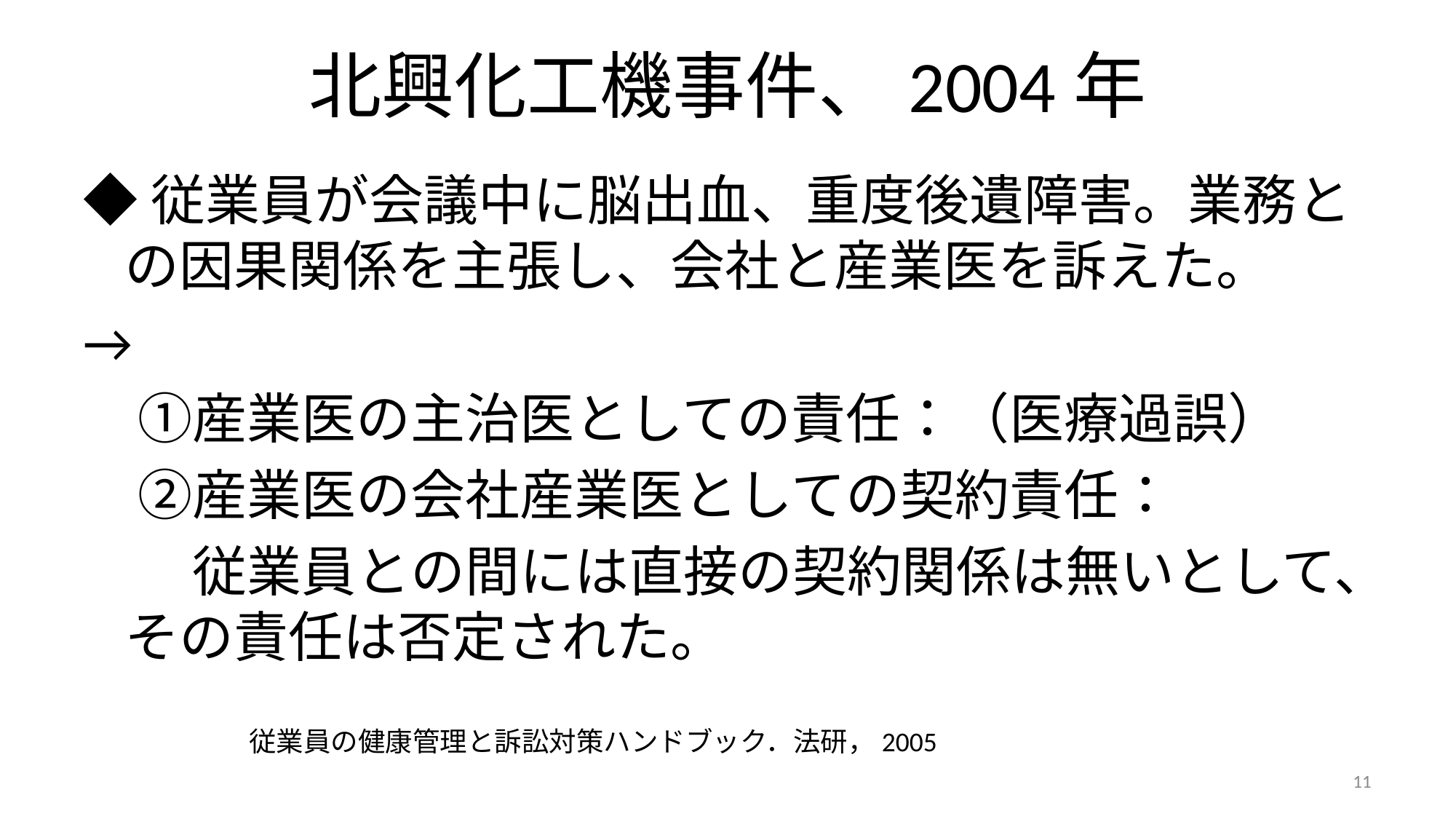

# 北興化工機事件、2004年
◆従業員が会議中に脳出血、重度後遺障害。業務との因果関係を主張し、会社と産業医を訴えた。
→
　①産業医の主治医としての責任：（医療過誤）
　②産業医の会社産業医としての契約責任：
　　従業員との間には直接の契約関係は無いとして、その責任は否定された。
従業員の健康管理と訴訟対策ハンドブック．法研，2005
11